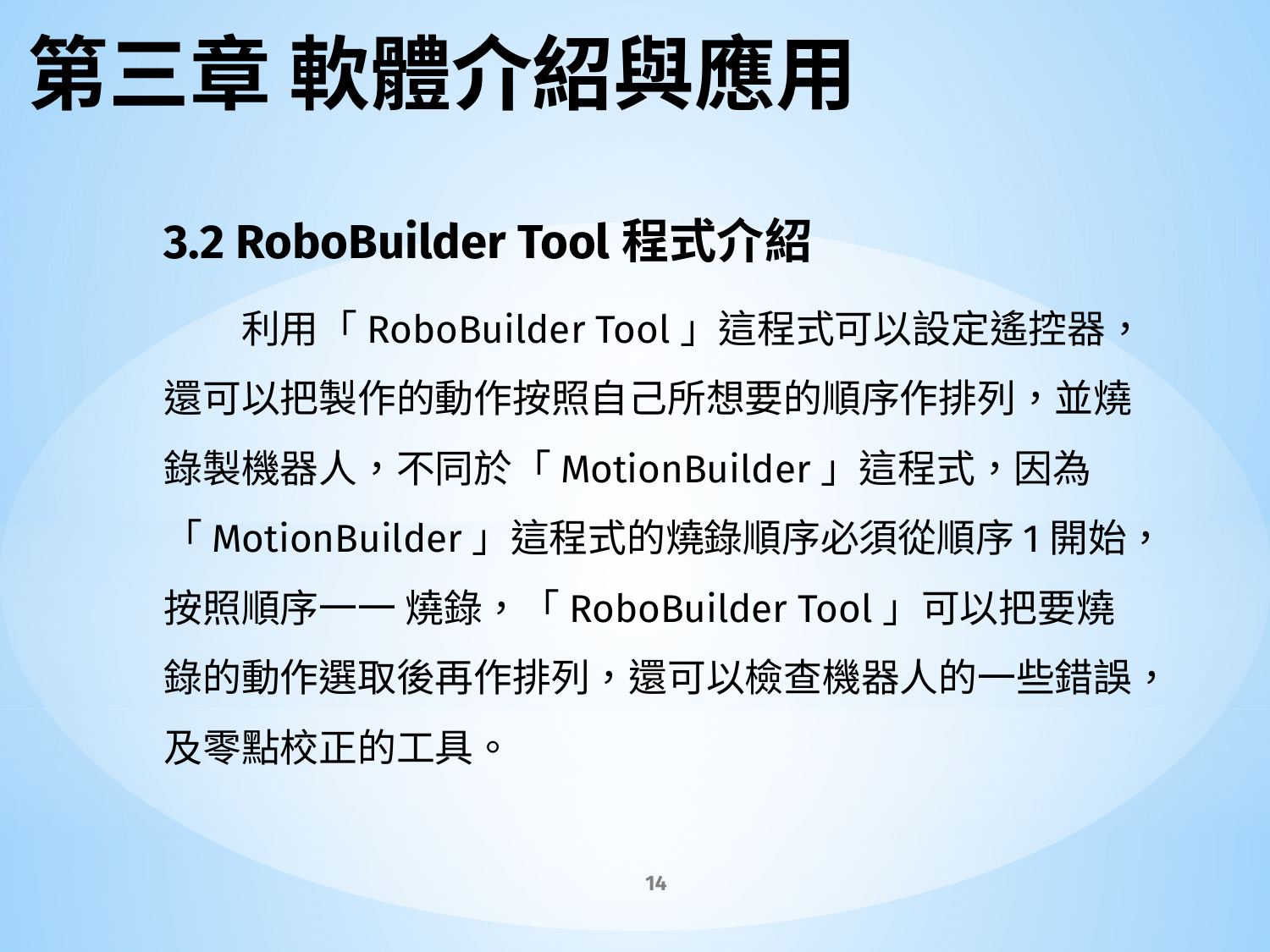

# 第三章 軟體介紹與應用
3.2 RoboBuilder Tool程式介紹
　　利用「RoboBuilder Tool」這程式可以設定遙控器，還可以把製作的動作按照自己所想要的順序作排列，並燒錄製機器人，不同於「MotionBuilder」這程式，因為「MotionBuilder」這程式的燒錄順序必須從順序1開始，按照順序一一 燒錄，「RoboBuilder Tool」可以把要燒錄的動作選取後再作排列，還可以檢查機器人的一些錯誤，及零點校正的工具。
14